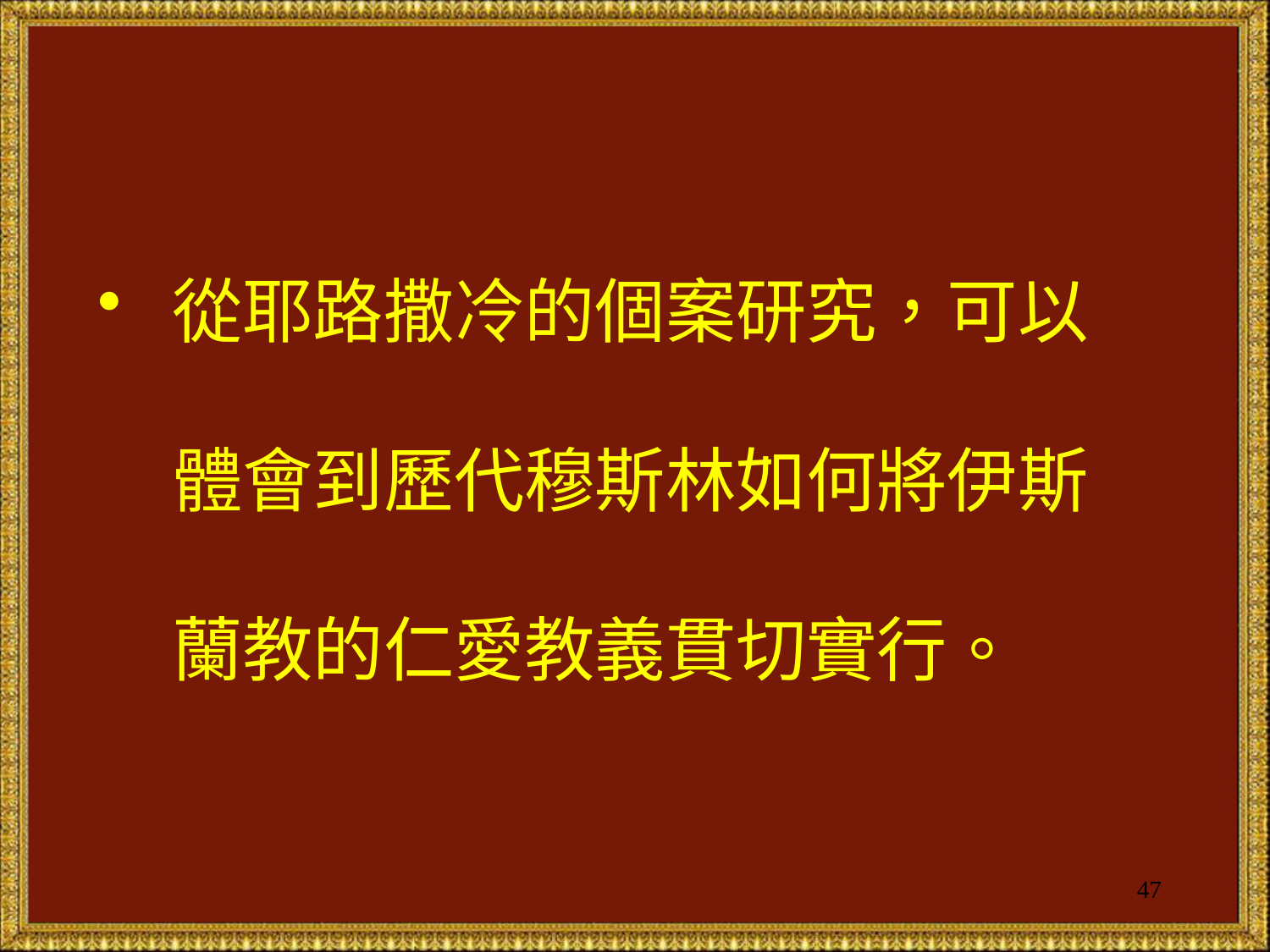

從耶路撒冷的個案研究，可以體會到歷代穆斯林如何將伊斯蘭教的仁愛教義貫切實行。
47